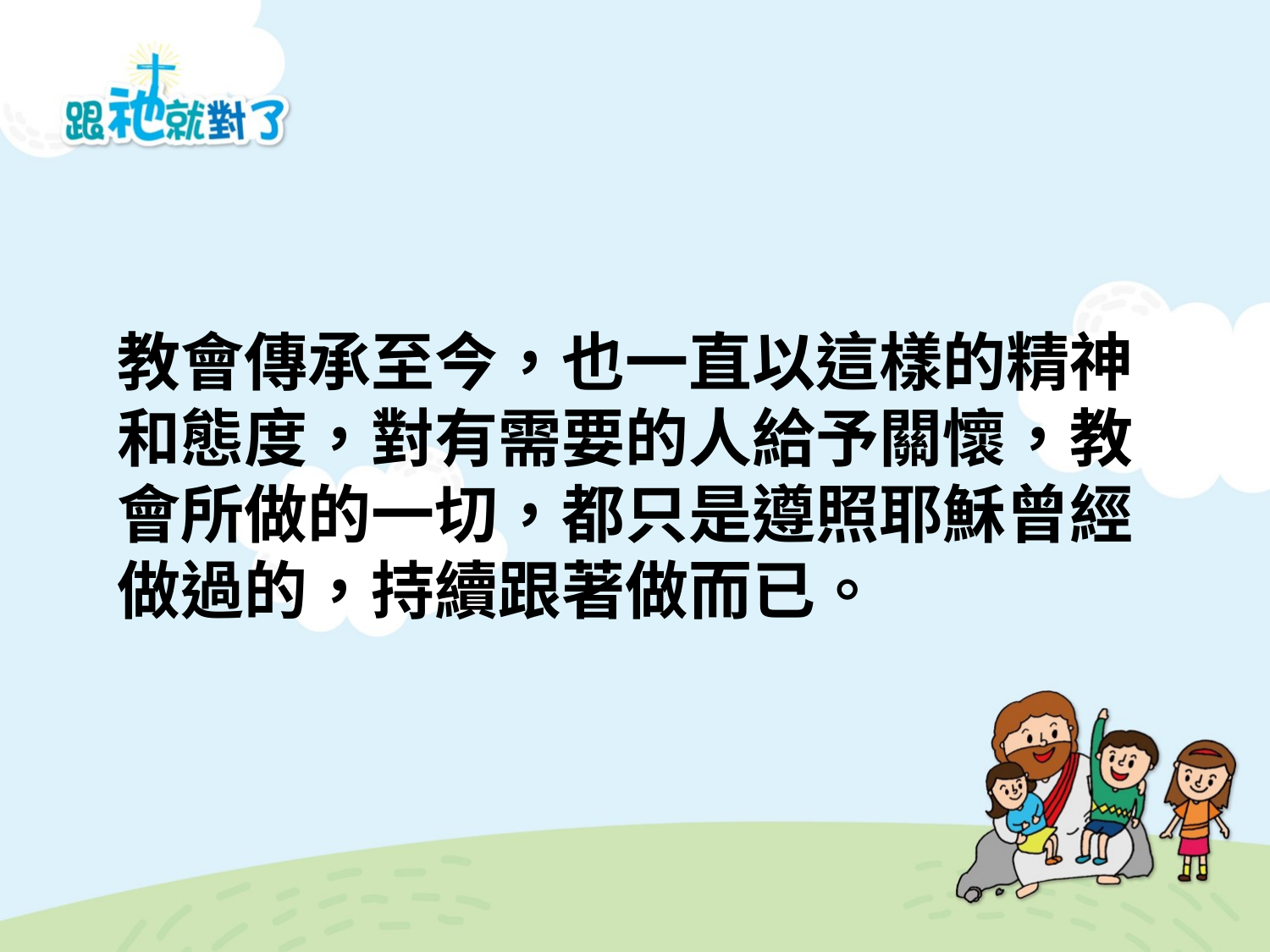

教會傳承至今，也一直以這樣的精神和態度，對有需要的人給予關懷，教會所做的一切，都只是遵照耶穌曾經做過的，持續跟著做而已。